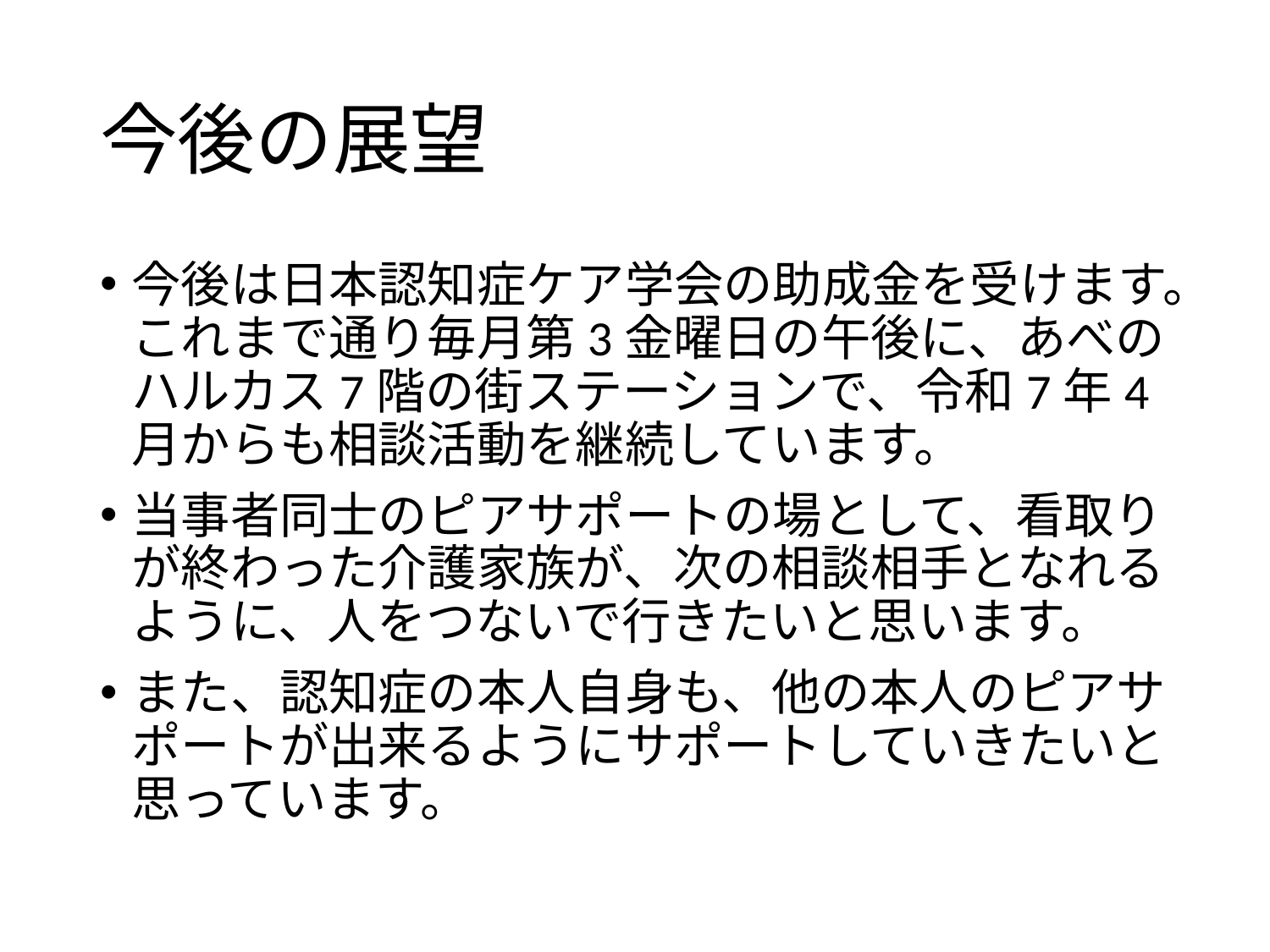

# 今後の展望
今後は日本認知症ケア学会の助成金を受けます。これまで通り毎月第3金曜日の午後に、あべのハルカス7階の街ステーションで、令和7年4月からも相談活動を継続しています。
当事者同士のピアサポートの場として、看取りが終わった介護家族が、次の相談相手となれるように、人をつないで行きたいと思います。
また、認知症の本人自身も、他の本人のピアサポートが出来るようにサポートしていきたいと思っています。